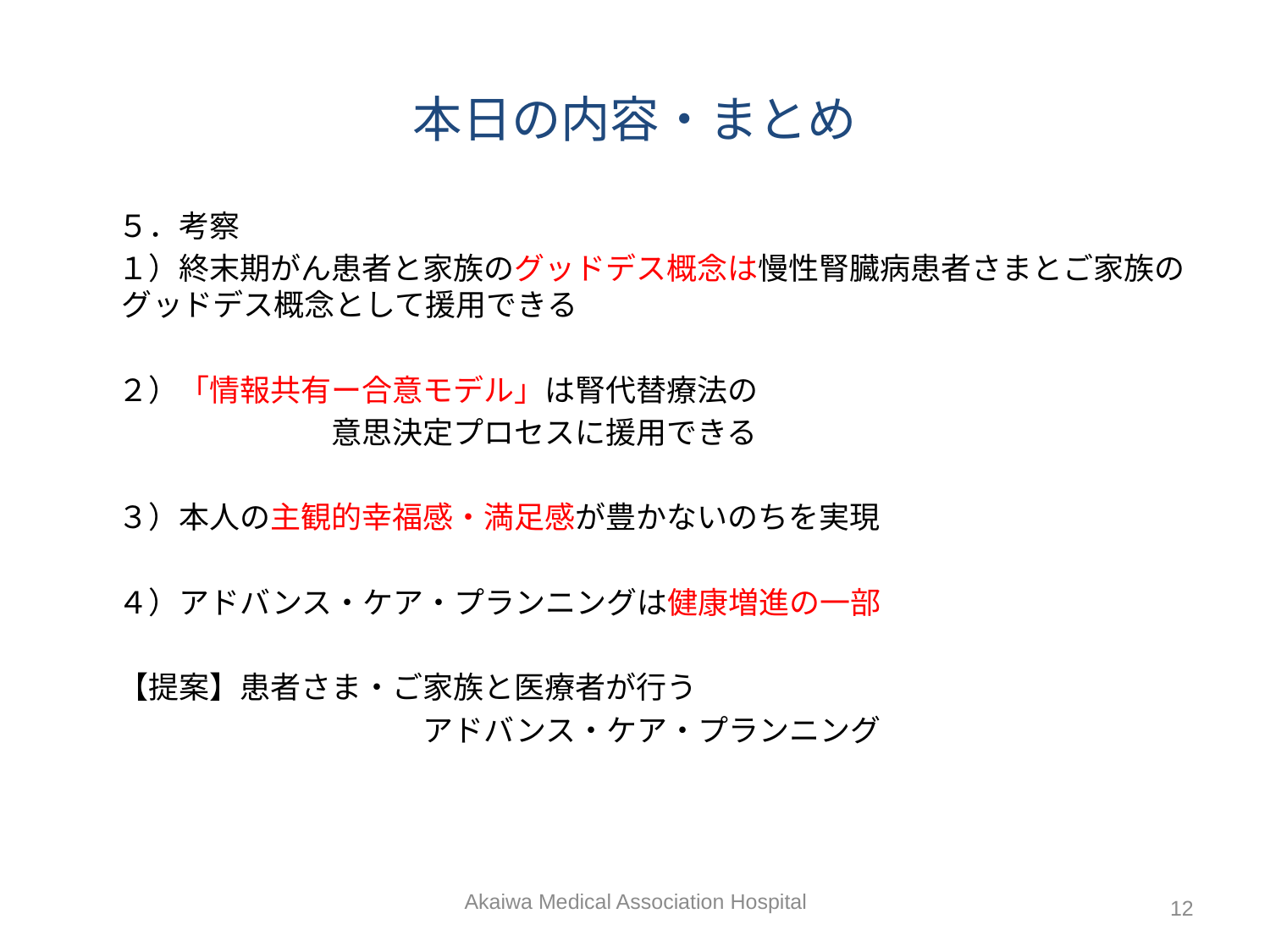

# 本日の内容・まとめ

　５．考察
　１）終末期がん患者と家族のグッドデス概念は慢性腎臓病患者さまとご家族のグッドデス概念として援用できる

　２）「情報共有ー合意モデル」は腎代替療法の
　　　　　　　　意思決定プロセスに援用できる

　３）本人の主観的幸福感・満足感が豊かないのちを実現

　４）アドバンス・ケア・プランニングは健康増進の一部

　【提案】患者さま・ご家族と医療者が行う
　　　　　　　　　　　アドバンス・ケア・プランニング

Akaiwa Medical Association Hospital
12